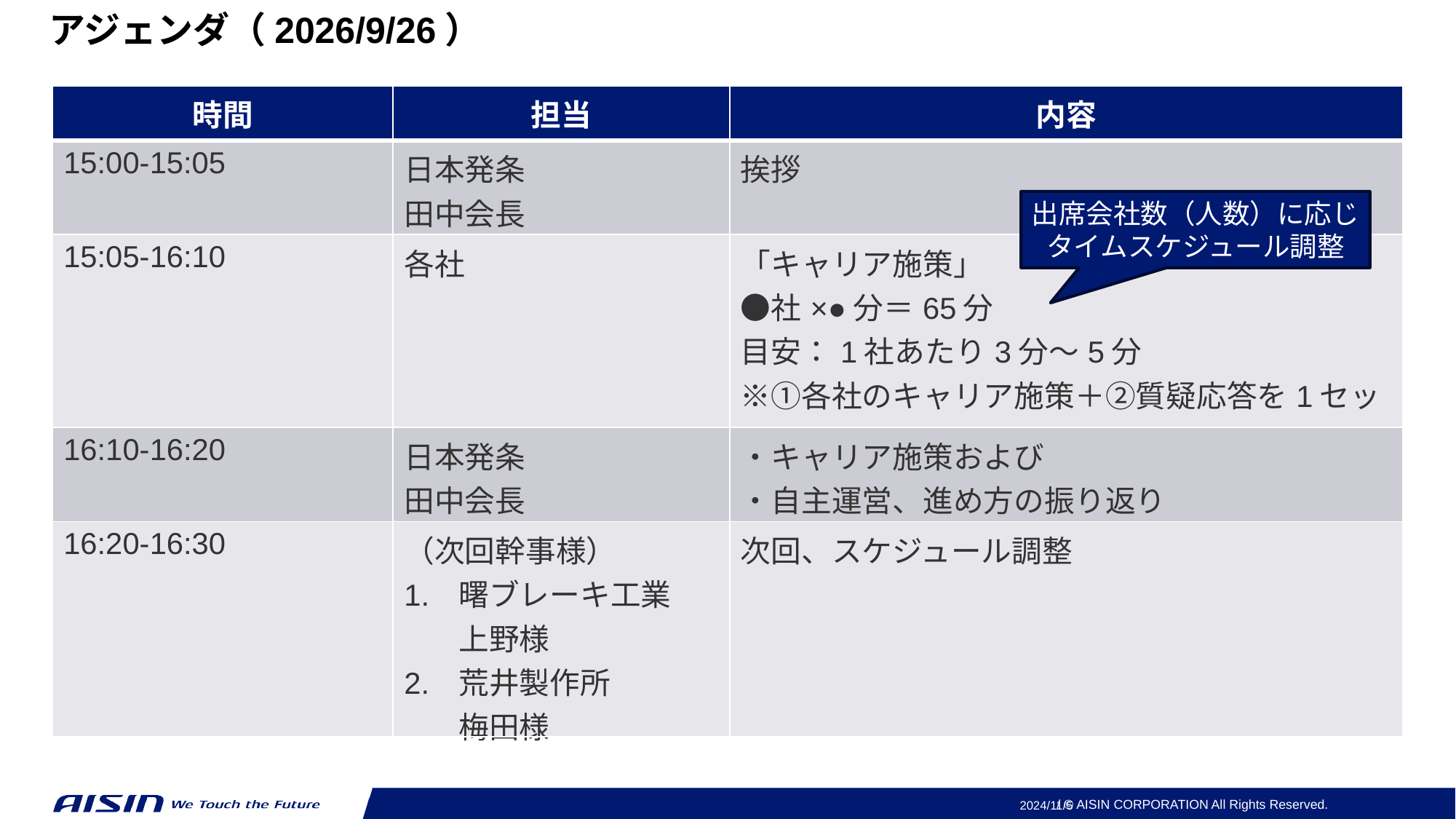

アジェンダ（2026/9/26）
| 時間 | 担当 | 内容 |
| --- | --- | --- |
| 15:00-15:05 | 日本発条 田中会長 | 挨拶 |
| 15:05-16:10 | 各社 | 「キャリア施策」 ●社×●分＝65分 目安：1社あたり3分～5分 ※①各社のキャリア施策＋②質疑応答を1セット |
| 16:10-16:20 | 日本発条 田中会長 | ・キャリア施策および ・自主運営、進め方の振り返り |
| 16:20-16:30 | （次回幹事様） 曙ブレーキ工業 上野様 荒井製作所 梅田様 | 次回、スケジュール調整 |
出席会社数（人数）に応じ
タイムスケジュール調整
2024/11/5